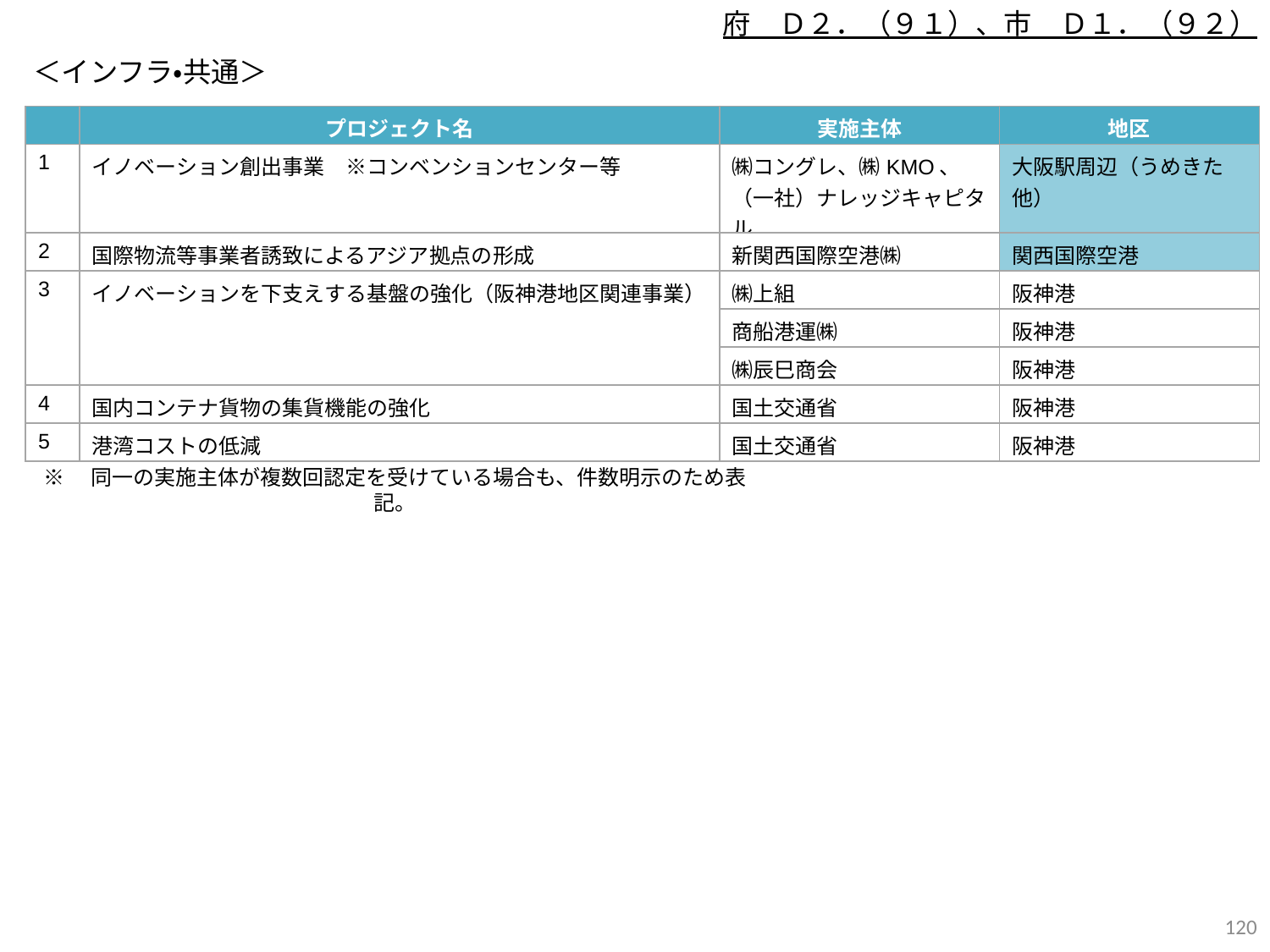

府　Ｄ２．（９１）、市　Ｄ１．（９２）
＜インフラ・共通＞
|  | プロジェクト名 | 実施主体 | 地区 |
| --- | --- | --- | --- |
| 1 | イノベーション創出事業　※コンベンションセンター等 | ㈱コングレ、㈱KMO、 （一社）ナレッジキャピタル | 大阪駅周辺（うめきた他） |
| 2 | 国際物流等事業者誘致によるアジア拠点の形成 | 新関西国際空港㈱ | 関西国際空港 |
| 3 | イノベーションを下支えする基盤の強化（阪神港地区関連事業） | ㈱上組 | 阪神港 |
|  |  | 商船港運㈱ | 阪神港 |
|  |  | ㈱辰巳商会 | 阪神港 |
| 4 | 国内コンテナ貨物の集貨機能の強化 | 国土交通省 | 阪神港 |
| 5 | 港湾コストの低減 | 国土交通省 | 阪神港 |
※　同一の実施主体が複数回認定を受けている場合も、件数明示のため表記。
120